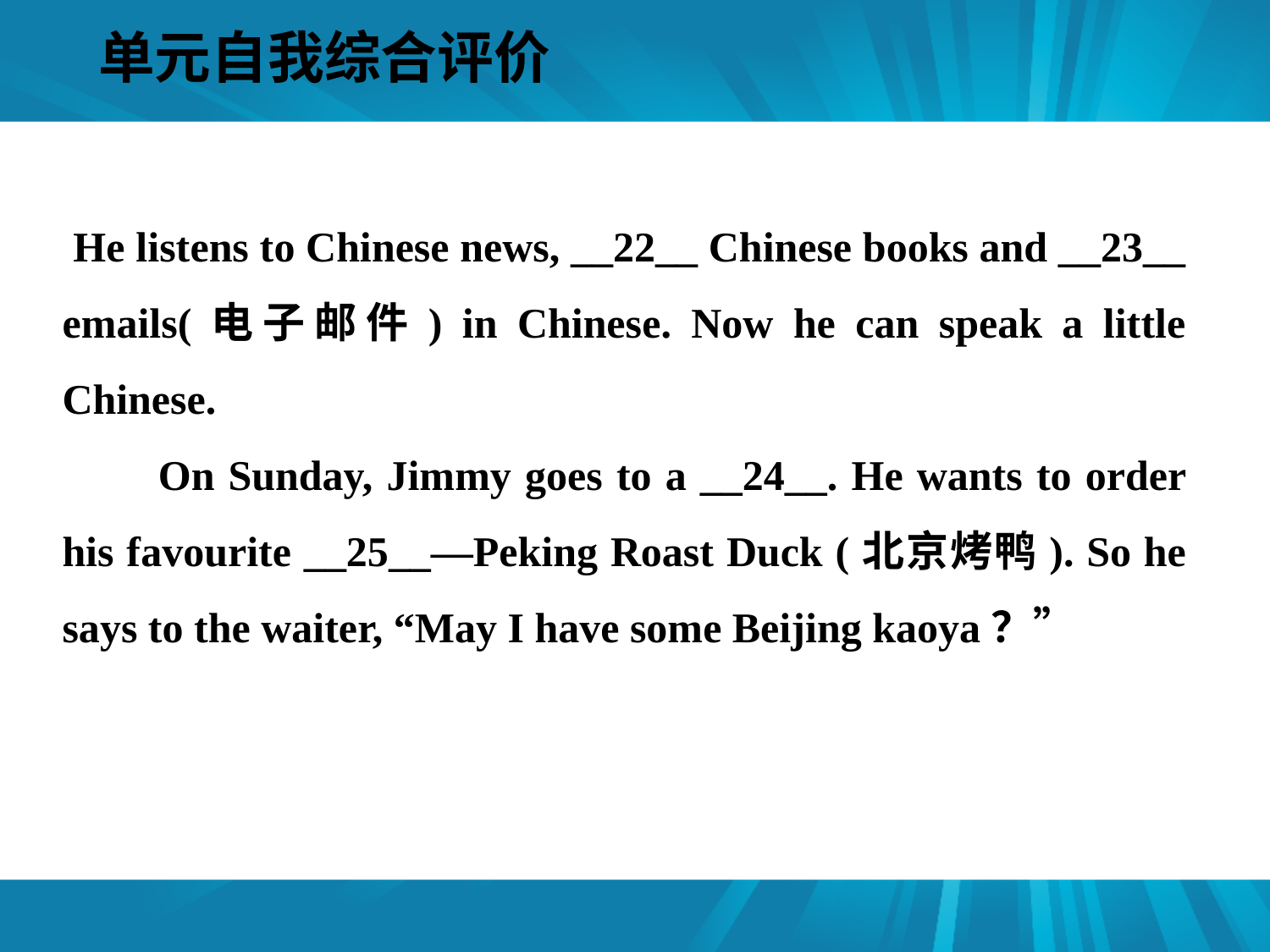

单元自我综合评价
#
 He listens to Chinese news, __22__ Chinese books and __23__ e­mails(电子邮件) in Chinese. Now he can speak a little Chinese.
       On Sunday, Jimmy goes to a __24__. He wants to order his favourite __25__—Peking Roast Duck (北京烤鸭). So he says to the waiter, “May I have some Beijing kaoya？”